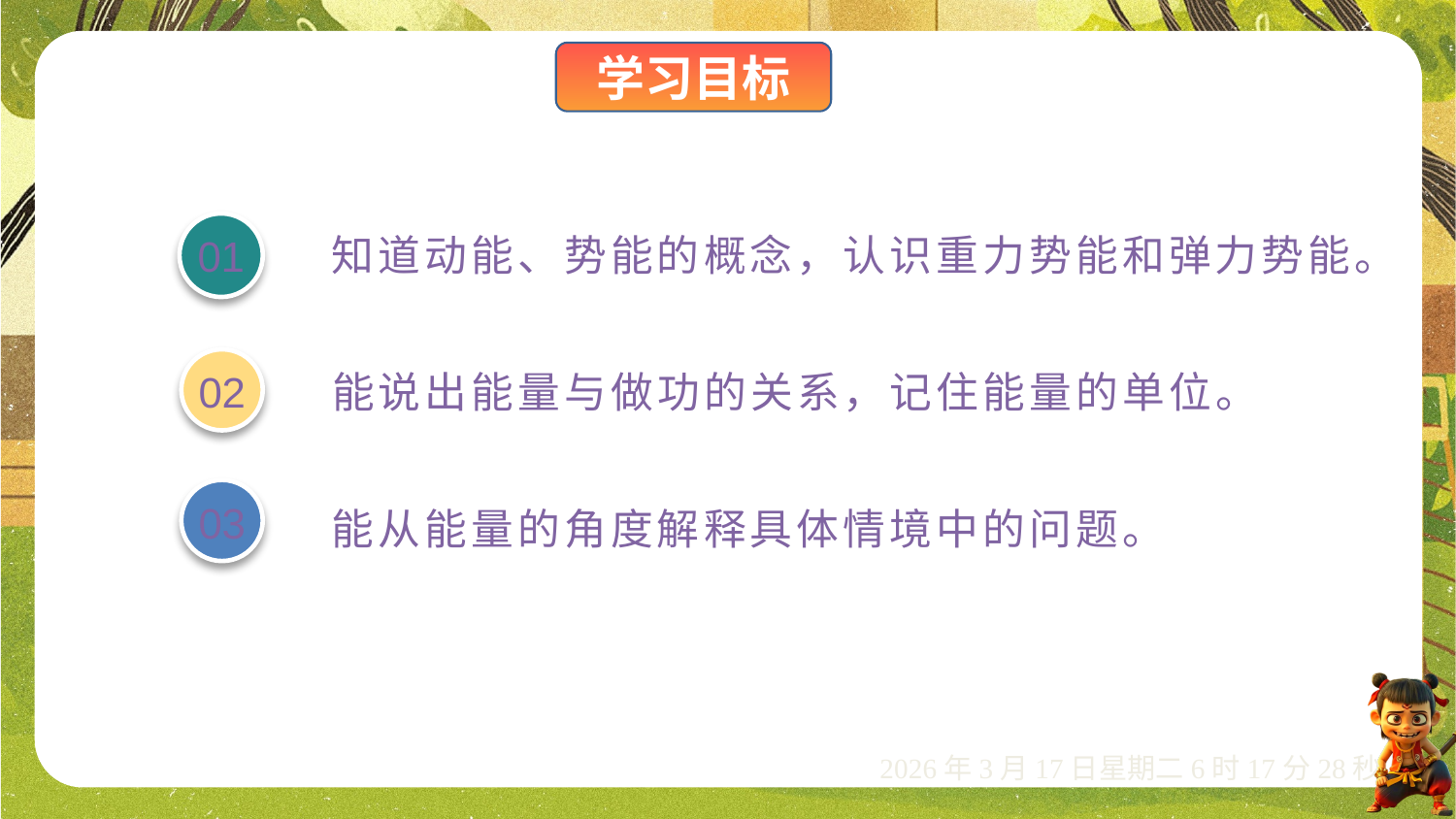

知道动能、势能的概念，认识重力势能和弹力势能。

01
能说出能量与做功的关系，记住能量的单位。

02
能从能量的角度解释具体情境中的问题。

03